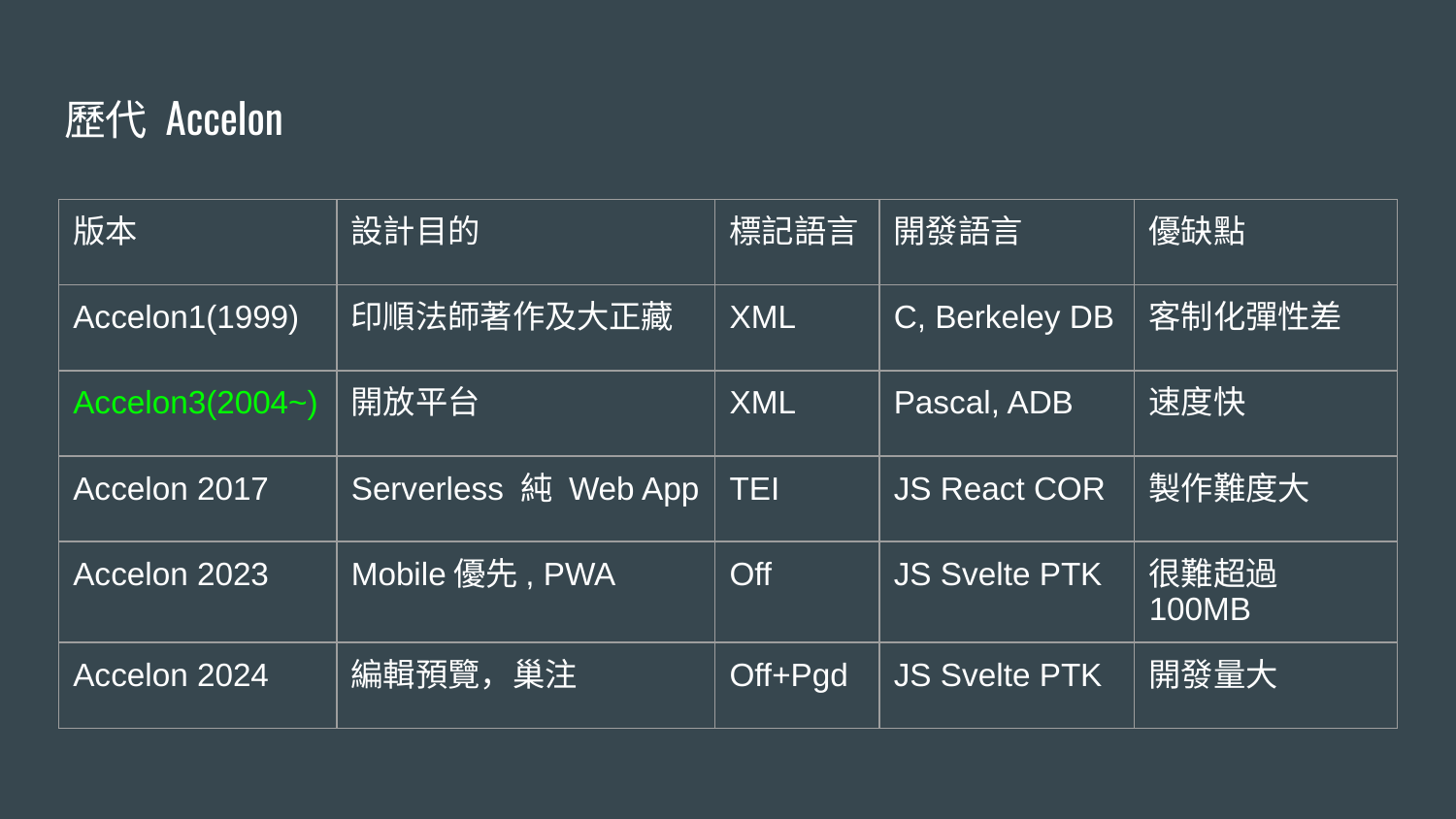

# 歷代 Accelon
| 版本 | 設計目的 | 標記語言 | 開發語言 | 優缺點 |
| --- | --- | --- | --- | --- |
| Accelon1(1999) | 印順法師著作及大正藏 | XML | C, Berkeley DB | 客制化彈性差 |
| Accelon3(2004~) | 開放平台 | XML | Pascal, ADB | 速度快 |
| Accelon 2017 | Serverless 純 Web App | TEI | JS React COR | 製作難度大 |
| Accelon 2023 | Mobile優先, PWA | Off | JS Svelte PTK | 很難超過100MB |
| Accelon 2024 | 編輯預覽，巢注 | Off+Pgd | JS Svelte PTK | 開發量大 |